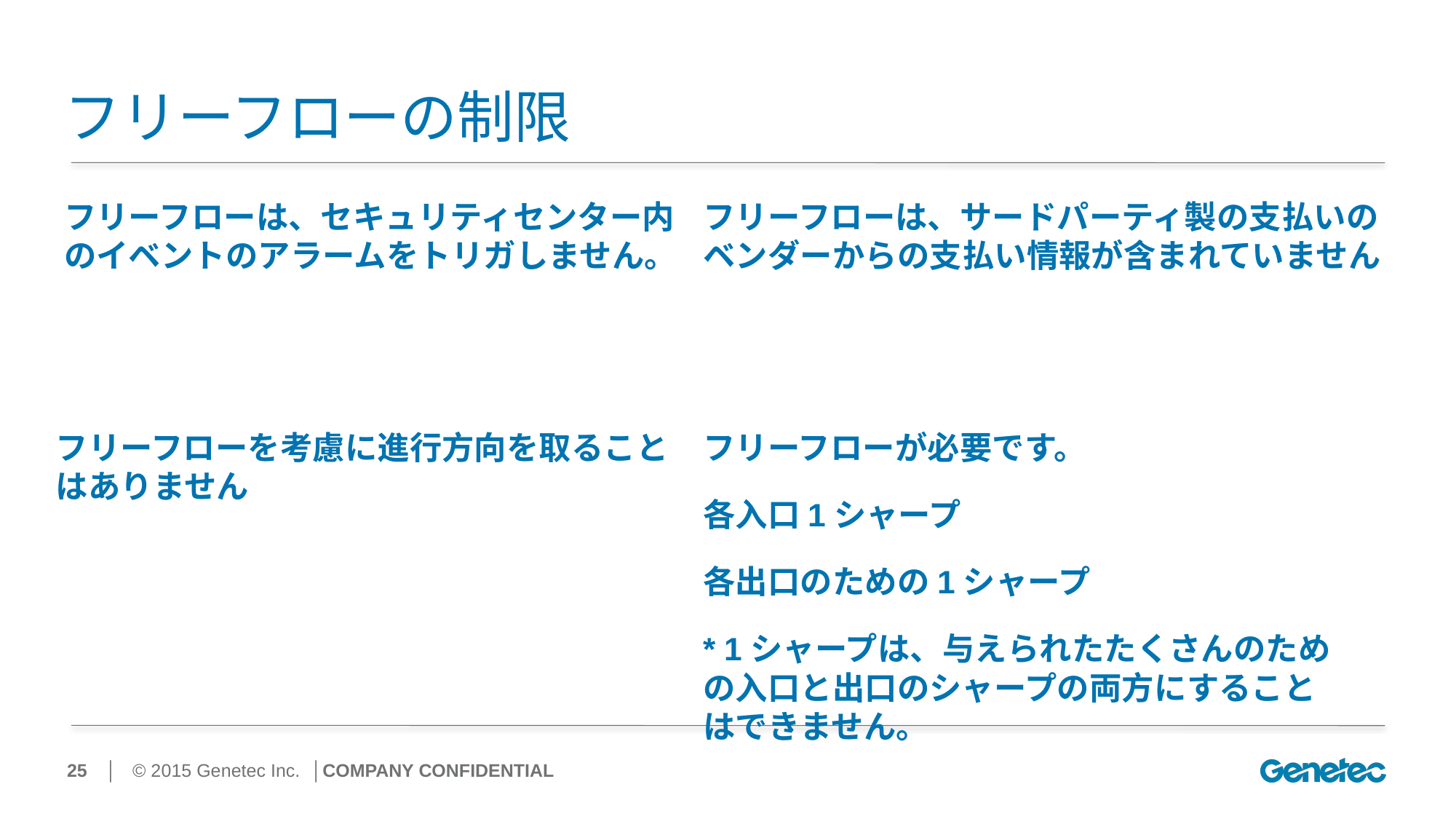

# フリーフローの制限
フリーフローは、セキュリティセンター内のイベントのアラームをトリガしません。

フリーフローは、サードパーティ製の支払いのベンダーからの支払い情報が含まれていません

フリーフローが必要です。
各入口1シャープ
各出口のための1シャープ
* 1シャープは、与えられたたくさんのための入口と出口のシャープの両方にすることはできません。

フリーフローを考慮に進行方向を取ることはありません

25
│COMPANY CONFIDENTIAL